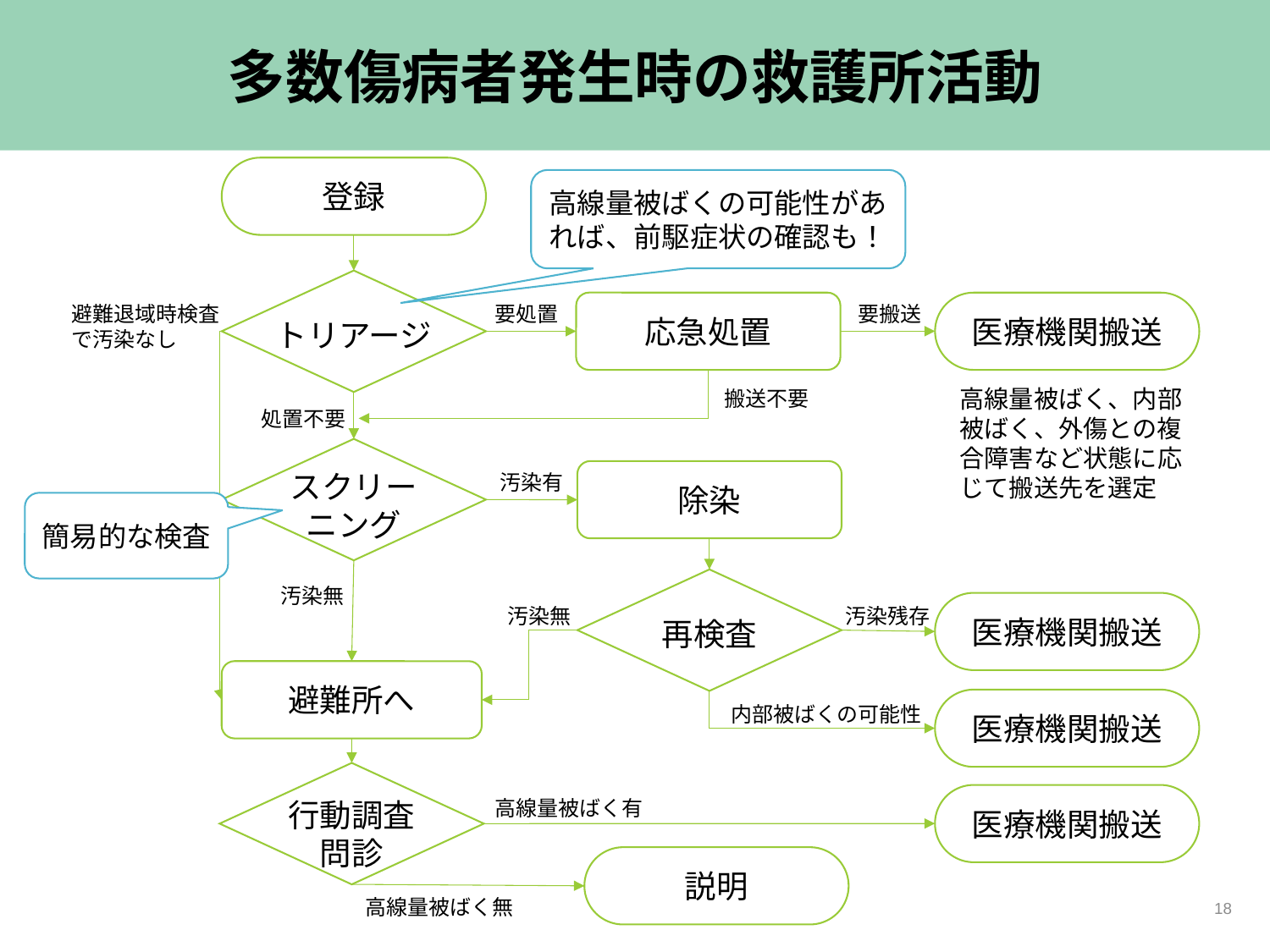

# 多数傷病者発生時の救護所活動
登録
高線量被ばくの可能性があれば、前駆症状の確認も！

トリアージ
応急処置
医療機関搬送
避難退域時検査で汚染なし
要搬送
要処置
高線量被ばく、内部被ばく、外傷との複合障害など状態に応じて搬送先を選定
搬送不要
処置不要

スクリーニング
除染
汚染有
簡易的な検査

再検査
汚染無
医療機関搬送
汚染無
汚染残存
避難所へ
医療機関搬送
内部被ばくの可能性

行動調査
問診
医療機関搬送
高線量被ばく有
説明
18
高線量被ばく無